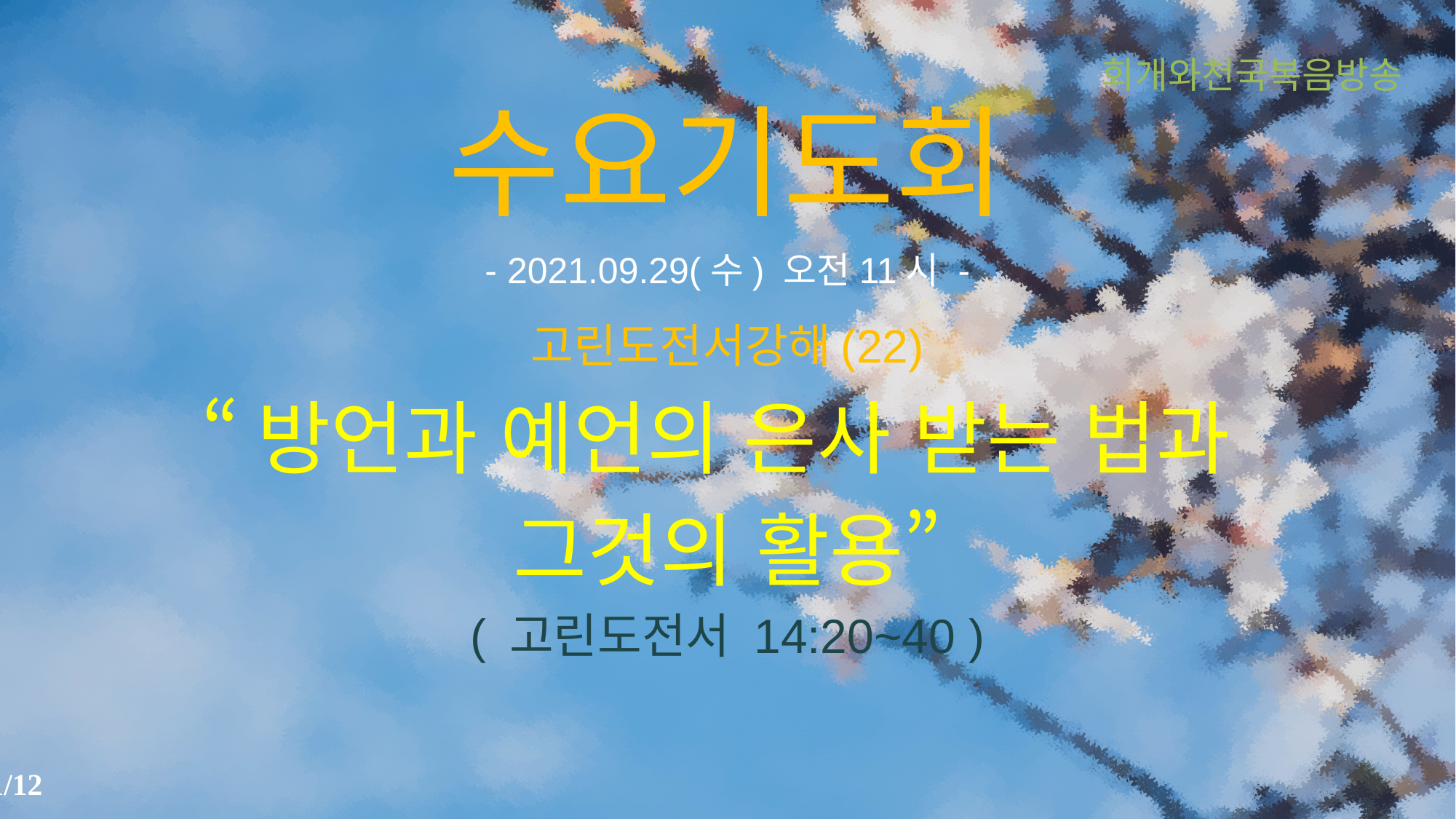

회개와천국복음방송
# 수요기도회

- 2021.09.29(수) 오전11시 -
고린도전서강해(22)
“방언과 예언의 은사 받는 법과
그것의 활용”
( 고린도전서 14:20~40 )